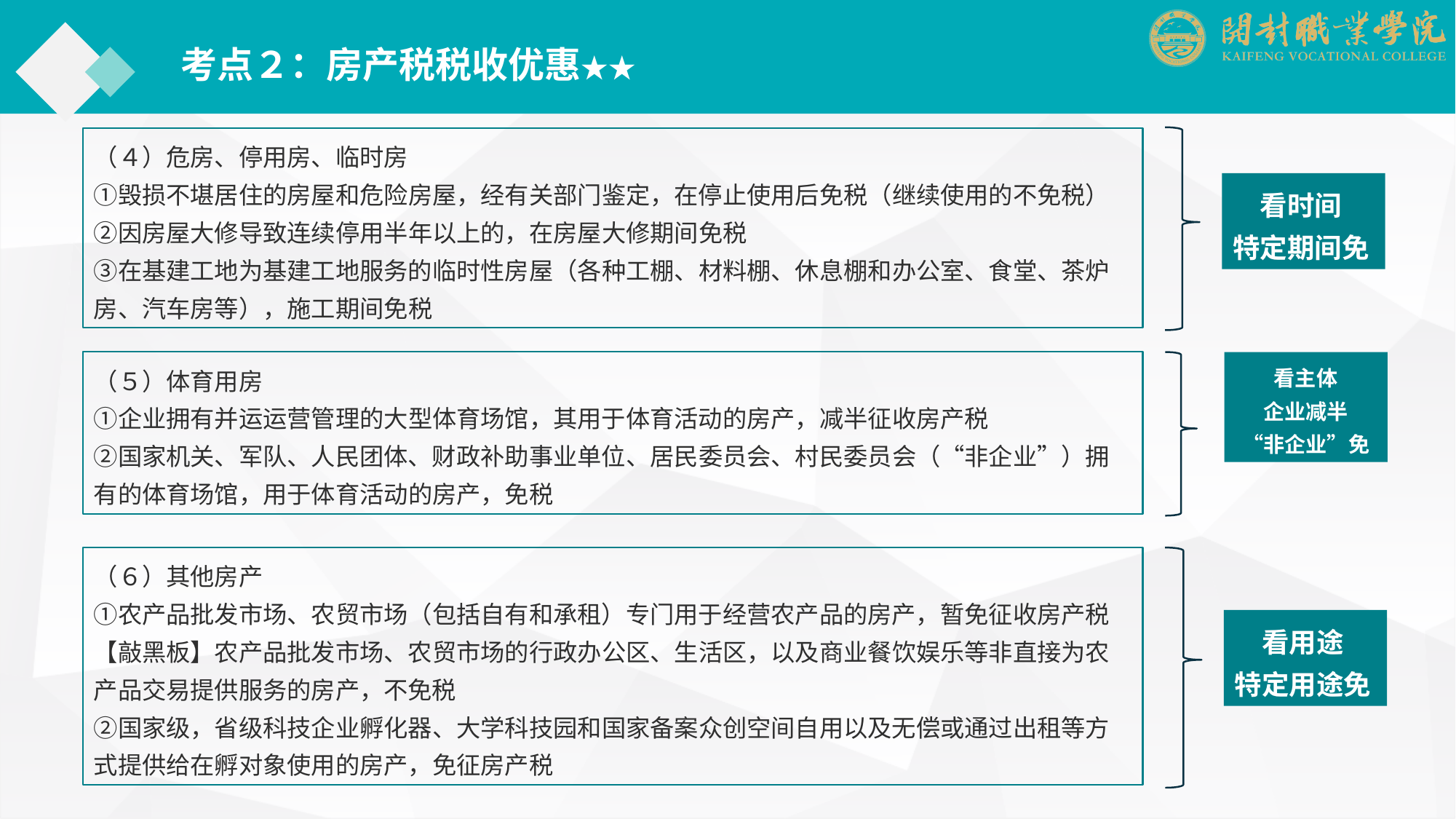

考点２：房产税税收优惠★★

（４）危房、停用房、临时房
①毁损不堪居住的房屋和危险房屋，经有关部门鉴定，在停止使用后免税（继续使用的不免税）
②因房屋大修导致连续停用半年以上的，在房屋大修期间免税
③在基建工地为基建工地服务的临时性房屋（各种工棚、材料棚、休息棚和办公室、食堂、茶炉房、汽车房等），施工期间免税
　看时间
特定期间免
（５）体育用房
①企业拥有并运运营管理的大型体育场馆，其用于体育活动的房产，减半征收房产税
②国家机关、军队、人民团体、财政补助事业单位、居民委员会、村民委员会（“非企业”）拥有的体育场馆，用于体育活动的房产，免税

看主体
企业减半
“非企业”免
（６）其他房产
①农产品批发市场、农贸市场（包括自有和承租）专门用于经营农产品的房产，暂免征收房产税
【敲黑板】农产品批发市场、农贸市场的行政办公区、生活区，以及商业餐饮娱乐等非直接为农产品交易提供服务的房产，不免税
②国家级，省级科技企业孵化器、大学科技园和国家备案众创空间自用以及无偿或通过出租等方式提供给在孵对象使用的房产，免征房产税

　看用途
特定用途免